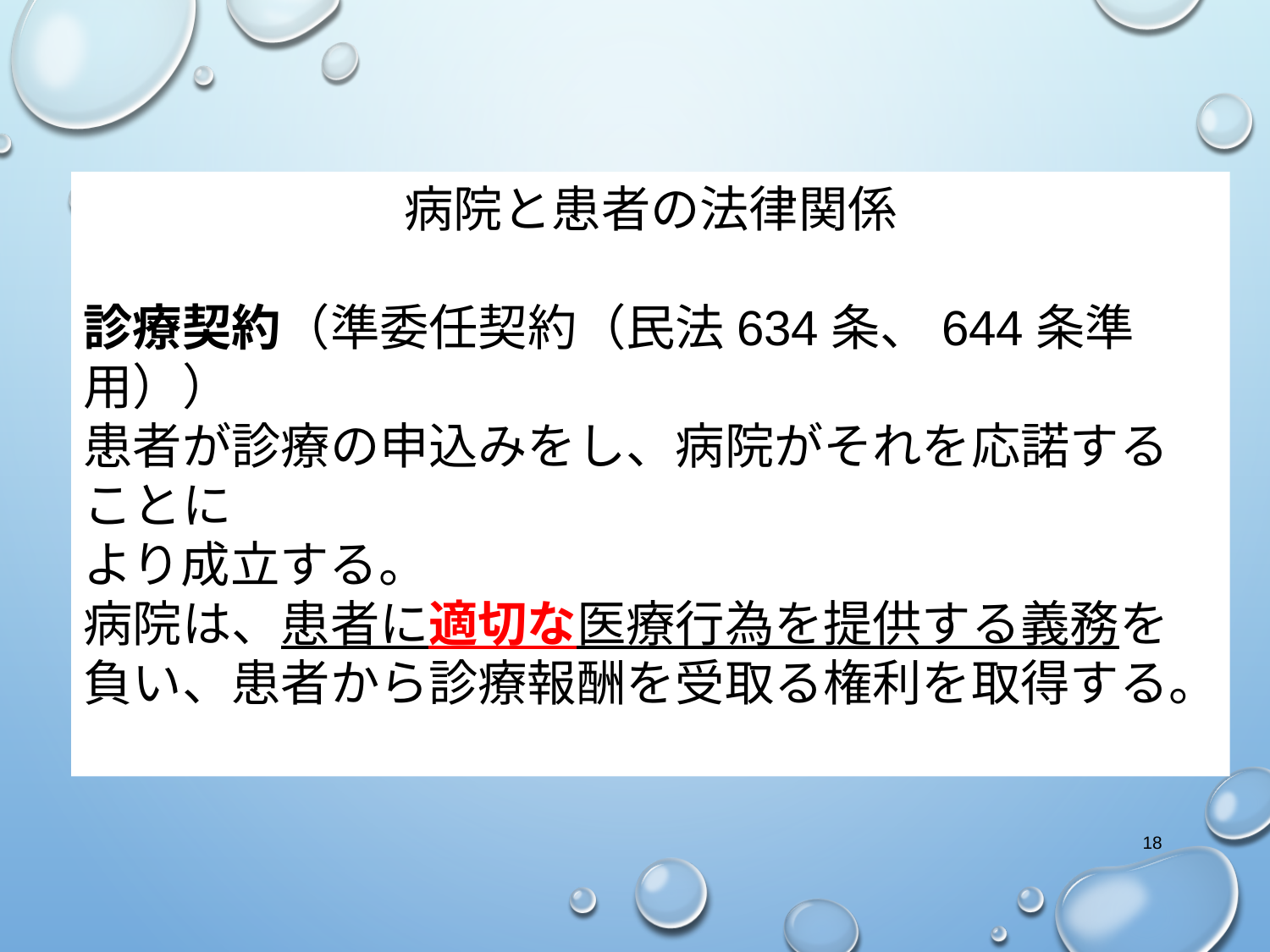

病院と患者の法律関係

診療契約（準委任契約（民法634条、644条準用））
患者が診療の申込みをし、病院がそれを応諾することに
より成立する。
病院は、患者に適切な医療行為を提供する義務を負い、患者から診療報酬を受取る権利を取得する。

18